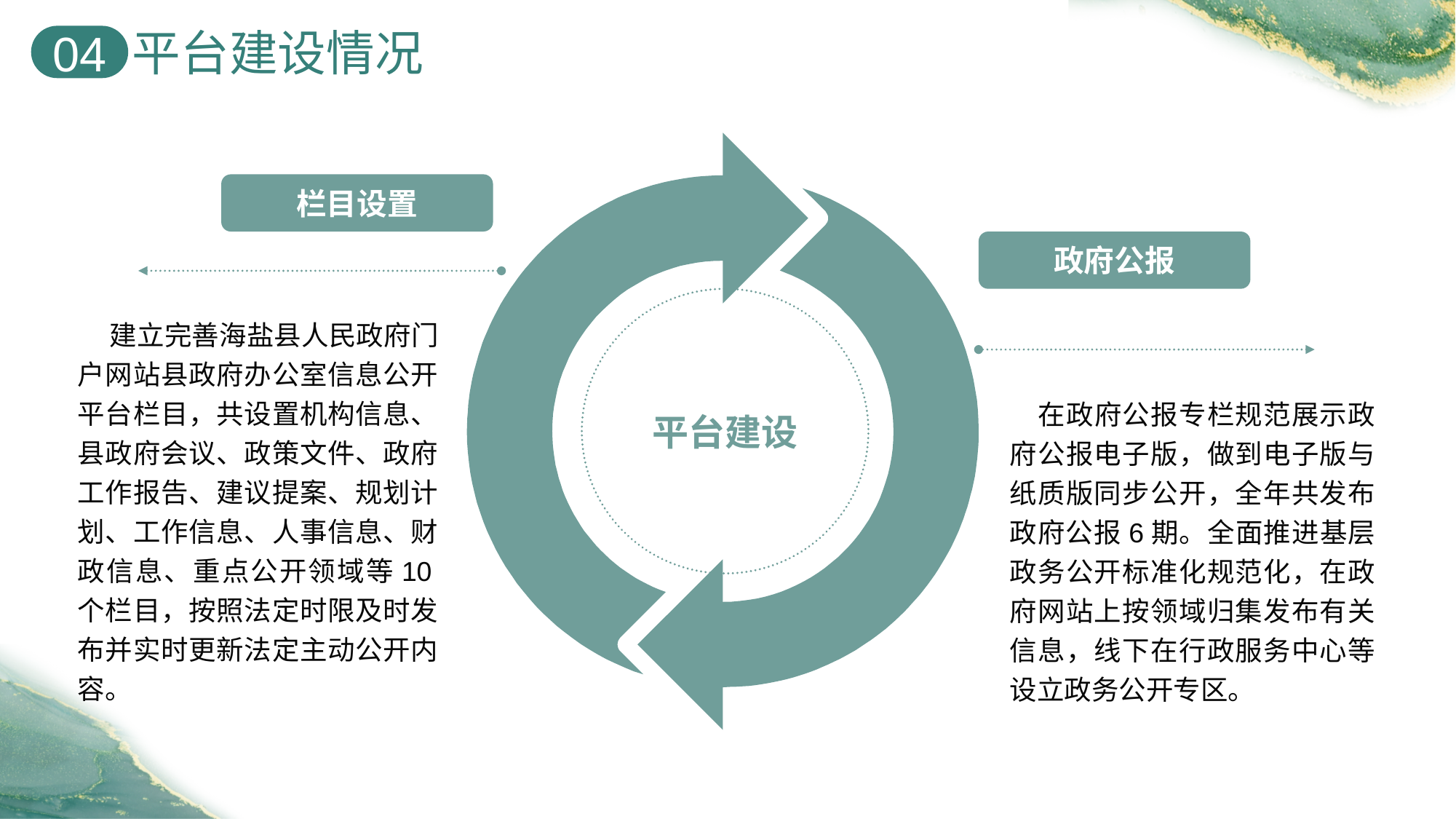

平台建设情况
04
栏目设置
政府公报

平台建设
    建立完善海盐县人民政府门户网站县政府办公室信息公开平台栏目，共设置机构信息、县政府会议、政策文件、政府工作报告、建议提案、规划计划、工作信息、人事信息、财政信息、重点公开领域等10个栏目，按照法定时限及时发布并实时更新法定主动公开内容。

    在政府公报专栏规范展示政府公报电子版，做到电子版与纸质版同步公开，全年共发布政府公报6期。全面推进基层政务公开标准化规范化，在政府网站上按领域归集发布有关信息，线下在行政服务中心等设立政务公开专区。